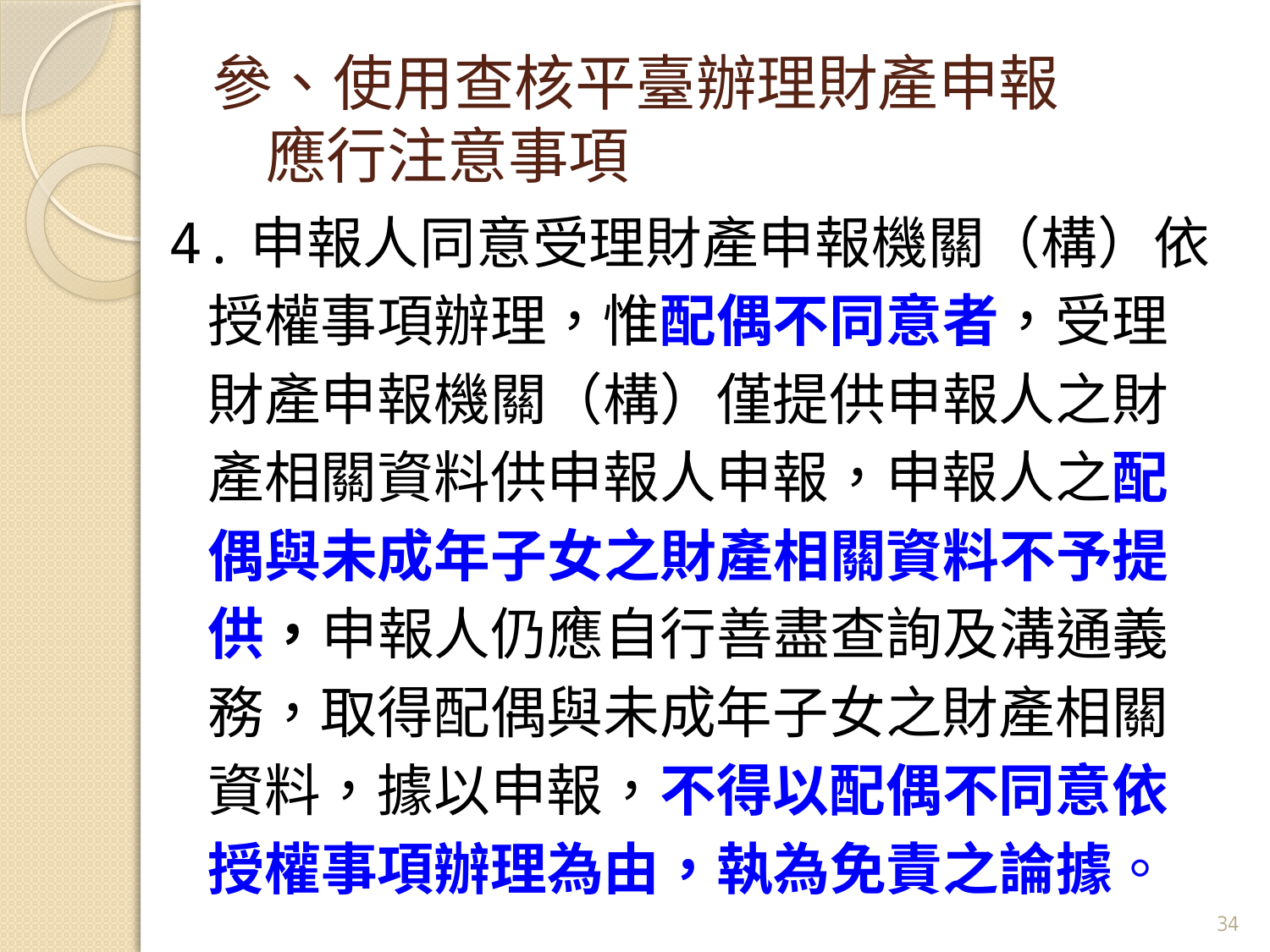

# 參、使用查核平臺辦理財產申報 應行注意事項
4.申報人同意受理財產申報機關（構）依
  授權事項辦理，惟配偶不同意者，受理
  財產申報機關（構）僅提供申報人之財
  產相關資料供申報人申報，申報人之配
  偶與未成年子女之財產相關資料不予提
  供，申報人仍應自行善盡查詢及溝通義
  務，取得配偶與未成年子女之財產相關
  資料，據以申報，不得以配偶不同意依
  授權事項辦理為由，執為免責之論據。
34